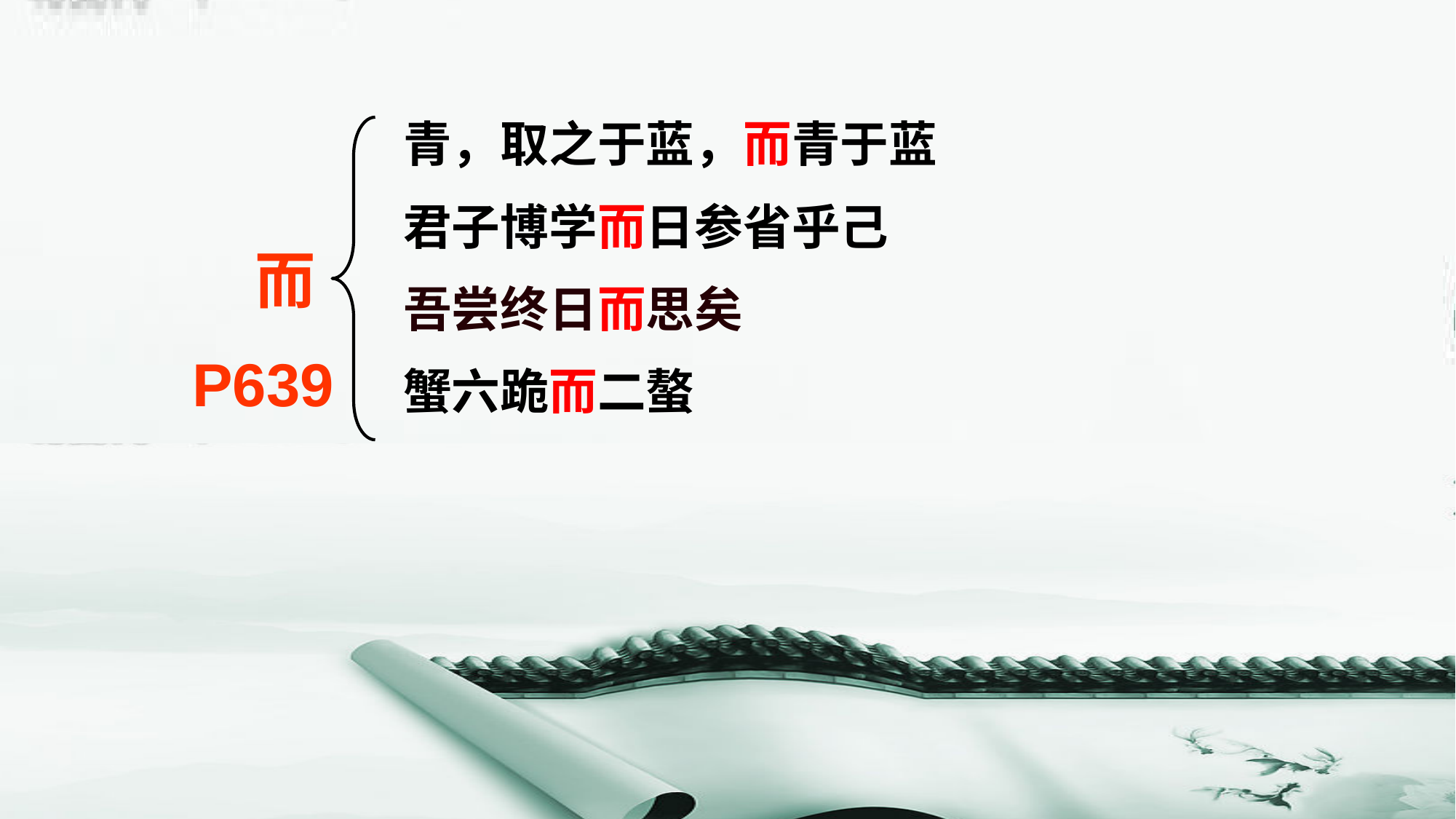

青，取之于蓝，而青于蓝
君子博学而日参省乎己
吾尝终日而思矣
蟹六跪而二螯

    而
P639